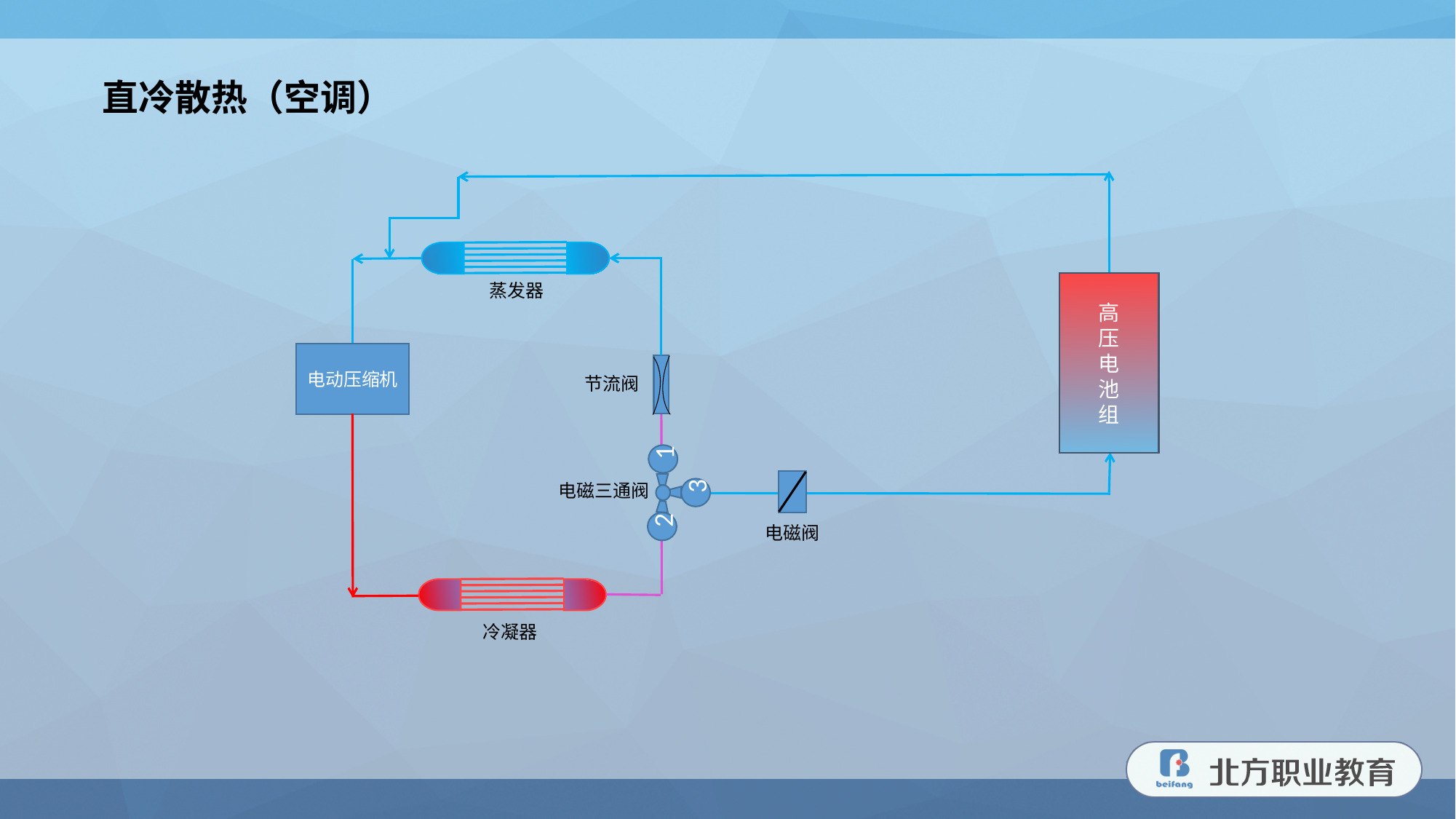

直冷散热（空调）

高
压
电
池
组
蒸发器

电动压缩机

节流阀
2
1

3

电磁三通阀

电磁阀
冷凝器